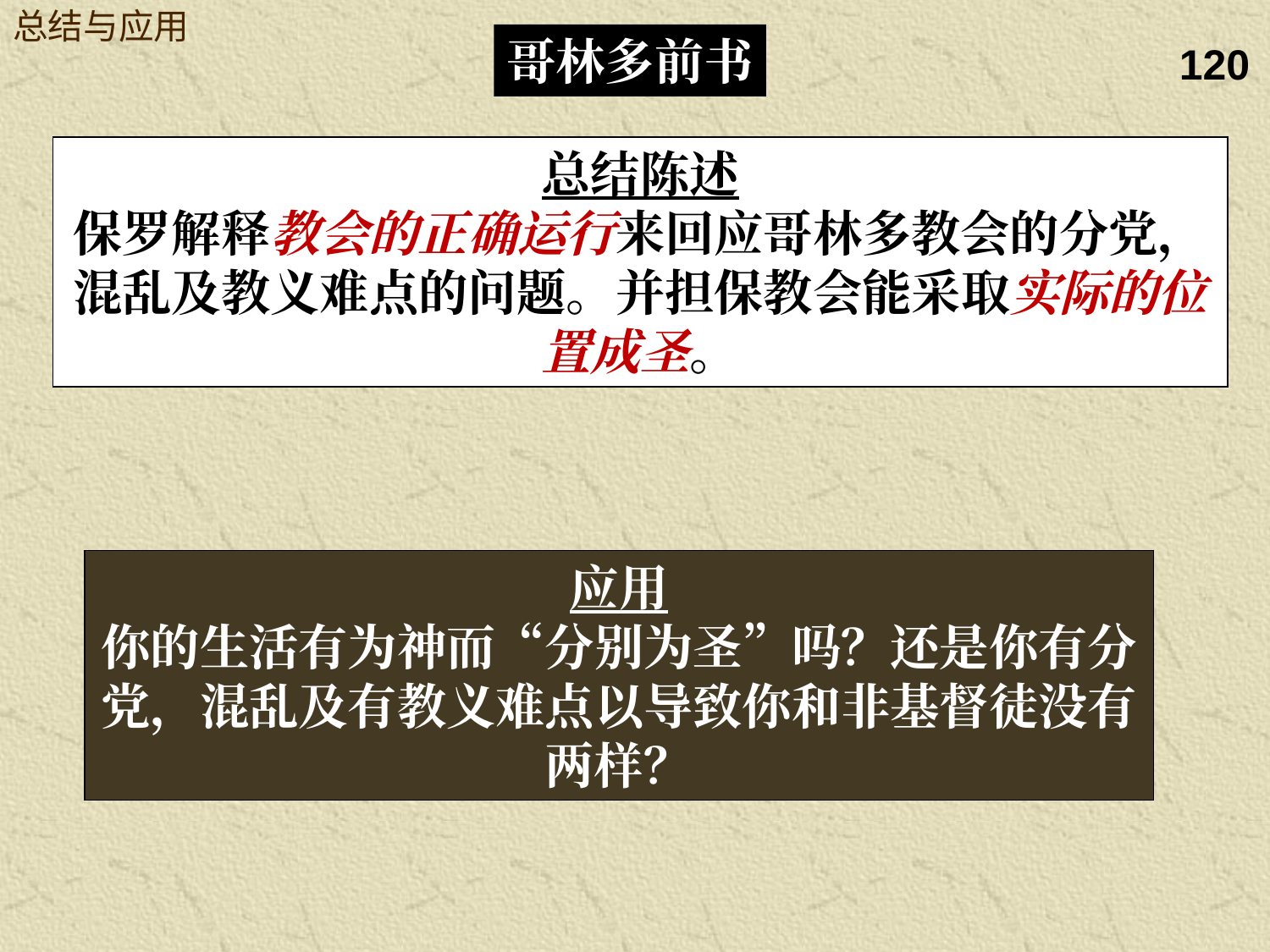

总结与应用
哥林多前书
120
总结陈述
保罗解释教会的正确运行来回应哥林多教会的分党，混乱及教义难点的问题。并担保教会能采取实际的位置成圣。
应用
你的生活有为神而“分别为圣”吗？还是你有分党，混乱及有教义难点以导致你和非基督徒没有两样？